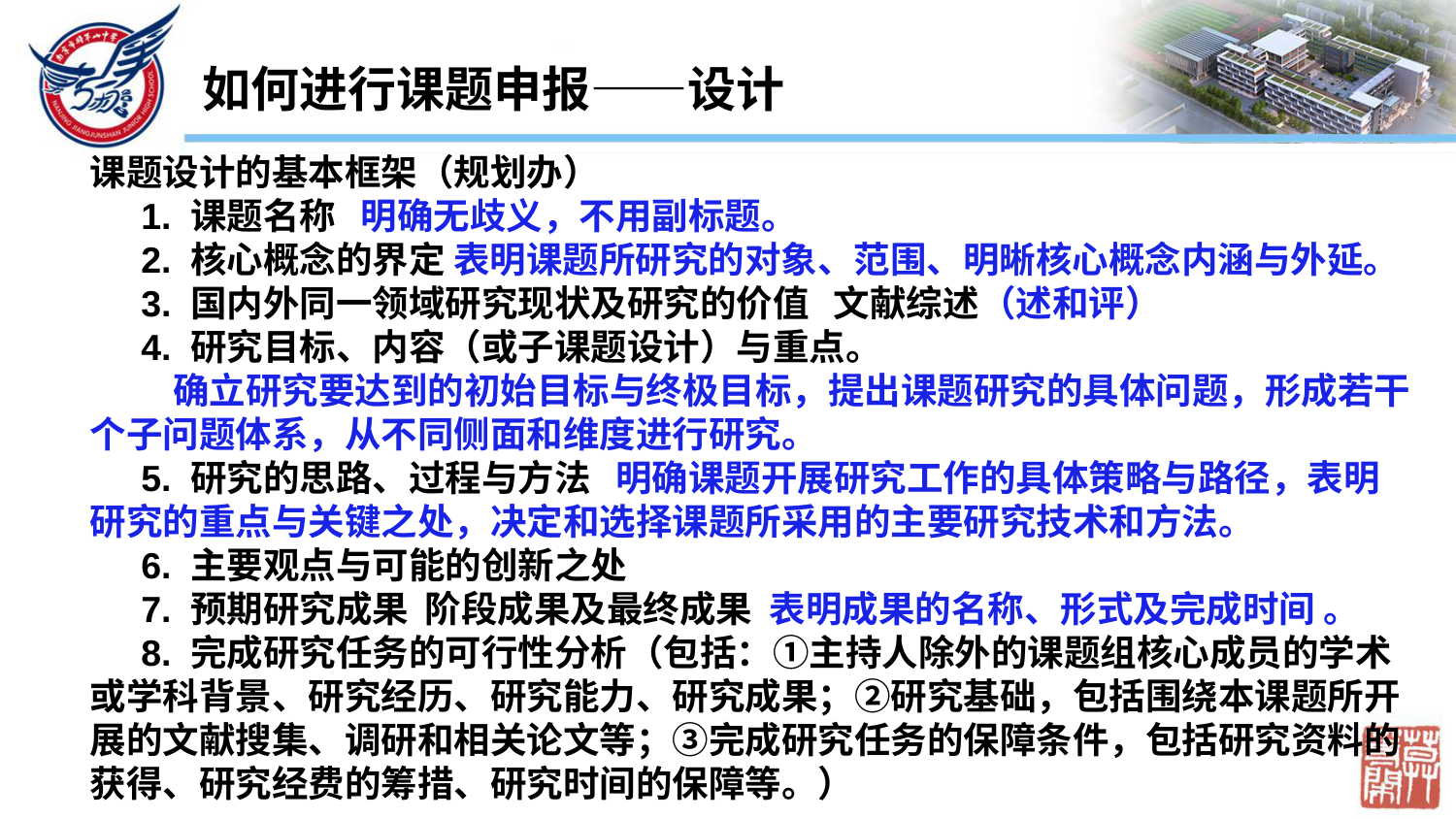

如何进行课题申报——设计
课题设计的基本框架（规划办）
     1. 课题名称   明确无歧义，不用副标题。
     2. 核心概念的界定 表明课题所研究的对象、范围、明晰核心概念内涵与外延。
     3. 国内外同一领域研究现状及研究的价值   文献综述（述和评）
     4. 研究目标、内容（或子课题设计）与重点。
         确立研究要达到的初始目标与终极目标，提出课题研究的具体问题，形成若干个子问题体系，从不同侧面和维度进行研究。
     5. 研究的思路、过程与方法   明确课题开展研究工作的具体策略与路径，表明研究的重点与关键之处，决定和选择课题所采用的主要研究技术和方法。
     6. 主要观点与可能的创新之处
     7. 预期研究成果  阶段成果及最终成果  表明成果的名称、形式及完成时间 。
     8. 完成研究任务的可行性分析（包括：①主持人除外的课题组核心成员的学术或学科背景、研究经历、研究能力、研究成果；②研究基础，包括围绕本课题所开展的文献搜集、调研和相关论文等；③完成研究任务的保障条件，包括研究资料的获得、研究经费的筹措、研究时间的保障等。）